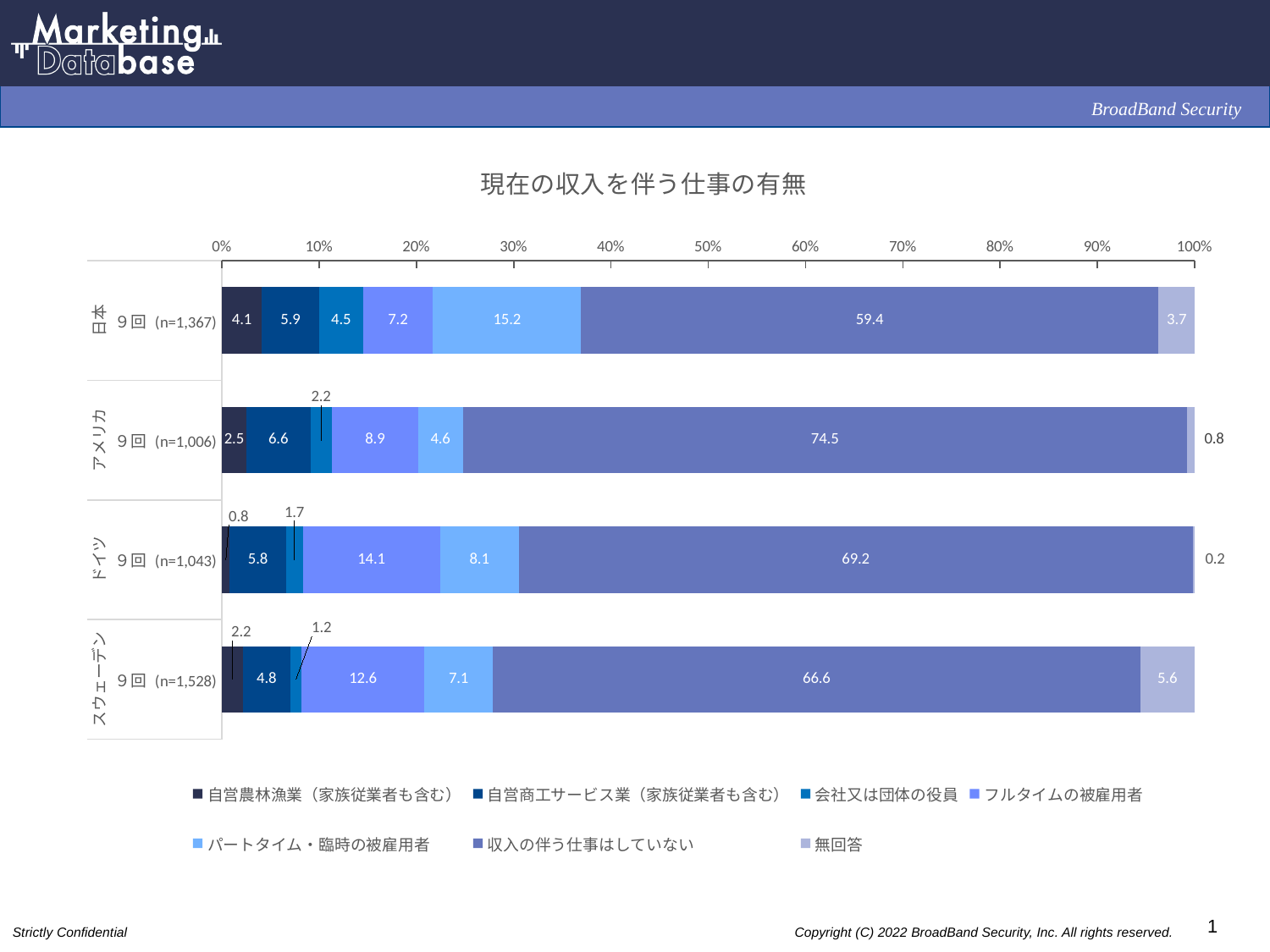

### Chart: 現在の収入を伴う仕事の有無

| Category | 自営農林漁業（家族従業者も含む） | 自営商工サービス業（家族従業者も含む） | 会社又は団体の役員 | フルタイムの被雇用者 | パートタイム・臨時の被雇用者 | 収入の伴う仕事はしていない | 無回答 |
|---|---|---|---|---|---|---|---|
| ９回 (n=1,367) | 4.1 | 5.9 | 4.5 | 7.2 | 15.2 | 59.4 | 3.7 |
| ９回 (n=1,006) | 2.5 | 6.6 | 2.2 | 8.9 | 4.6 | 74.5 | 0.8 |
| ９回 (n=1,043) | 0.8 | 5.8 | 1.7 | 14.1 | 8.1 | 69.2 | 0.2 |
| ９回 (n=1,528) | 2.2 | 4.8 | 1.2 | 12.6 | 7.1 | 66.6 | 5.6 |